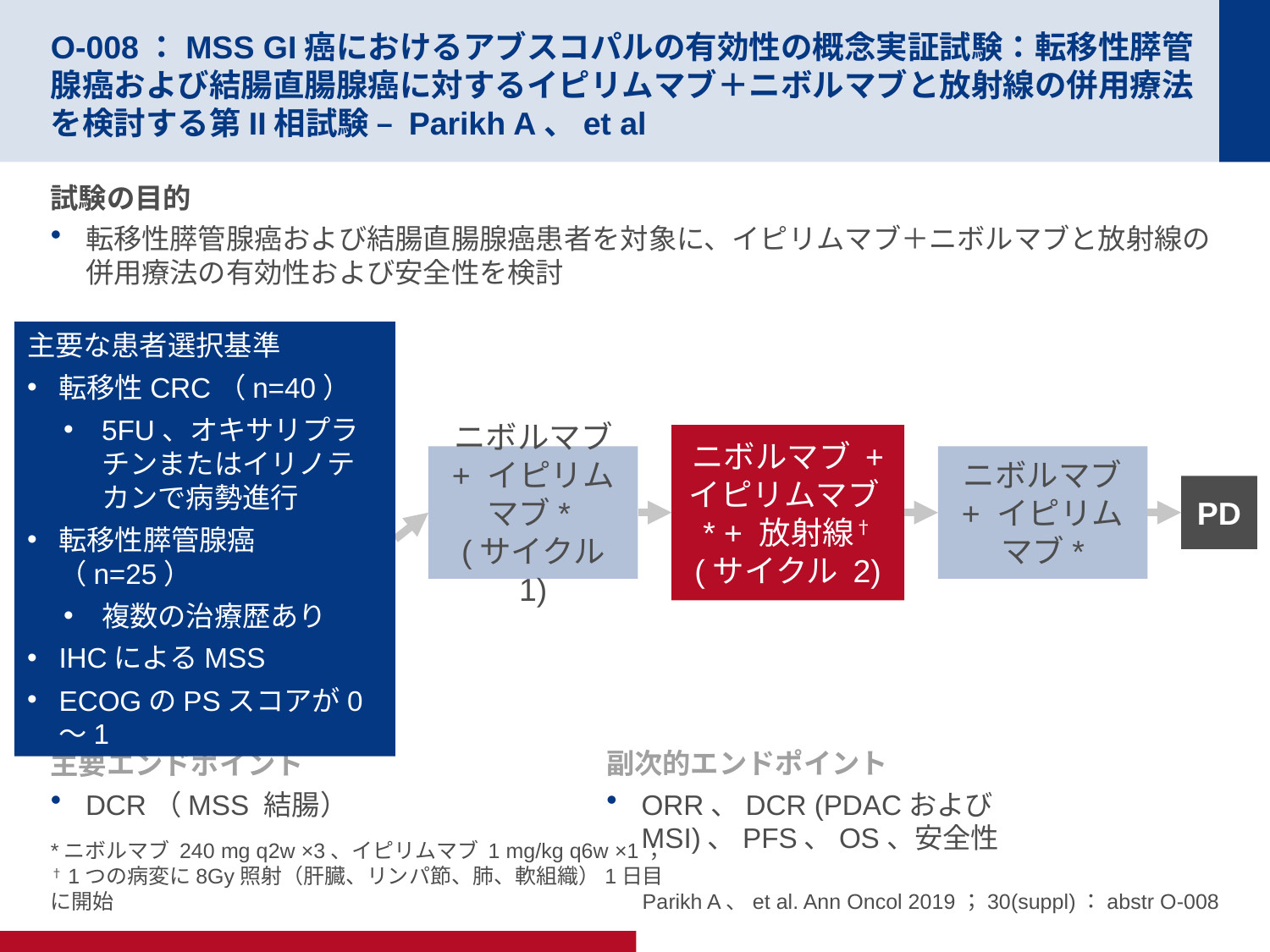

# O-008：MSS GI癌におけるアブスコパルの有効性の概念実証試験：転移性膵管腺癌および結腸直腸腺癌に対するイピリムマブ＋ニボルマブと放射線の併用療法を検討する第II相試験 – Parikh A、et al
試験の目的
転移性膵管腺癌および結腸直腸腺癌患者を対象に、イピリムマブ＋ニボルマブと放射線の併用療法の有効性および安全性を検討
主要な患者選択基準
転移性CRC（n=40）
5FU、オキサリプラチンまたはイリノテカンで病勢進行
転移性膵管腺癌（n=25）
複数の治療歴あり
IHCによるMSS
ECOGのPSスコアが0～1
ニボルマブ + イピリムマブ* + 放射線†
(サイクル 2)
ニボルマブ + イピリムマブ*
(サイクル 1)
ニボルマブ + イピリムマブ*
PD
副次的エンドポイント
ORR、DCR (PDACおよびMSI)、PFS、OS、安全性
主要エンドポイント
DCR（MSS 結腸）

*ニボルマブ 240 mg q2w ×3、イピリムマブ 1 mg/kg q6w ×1；
†1つの病変に8Gy照射（肝臓、リンパ節、肺、軟組織）1日目に開始
Parikh A、et al. Ann Oncol 2019；30(suppl)：abstr O-008